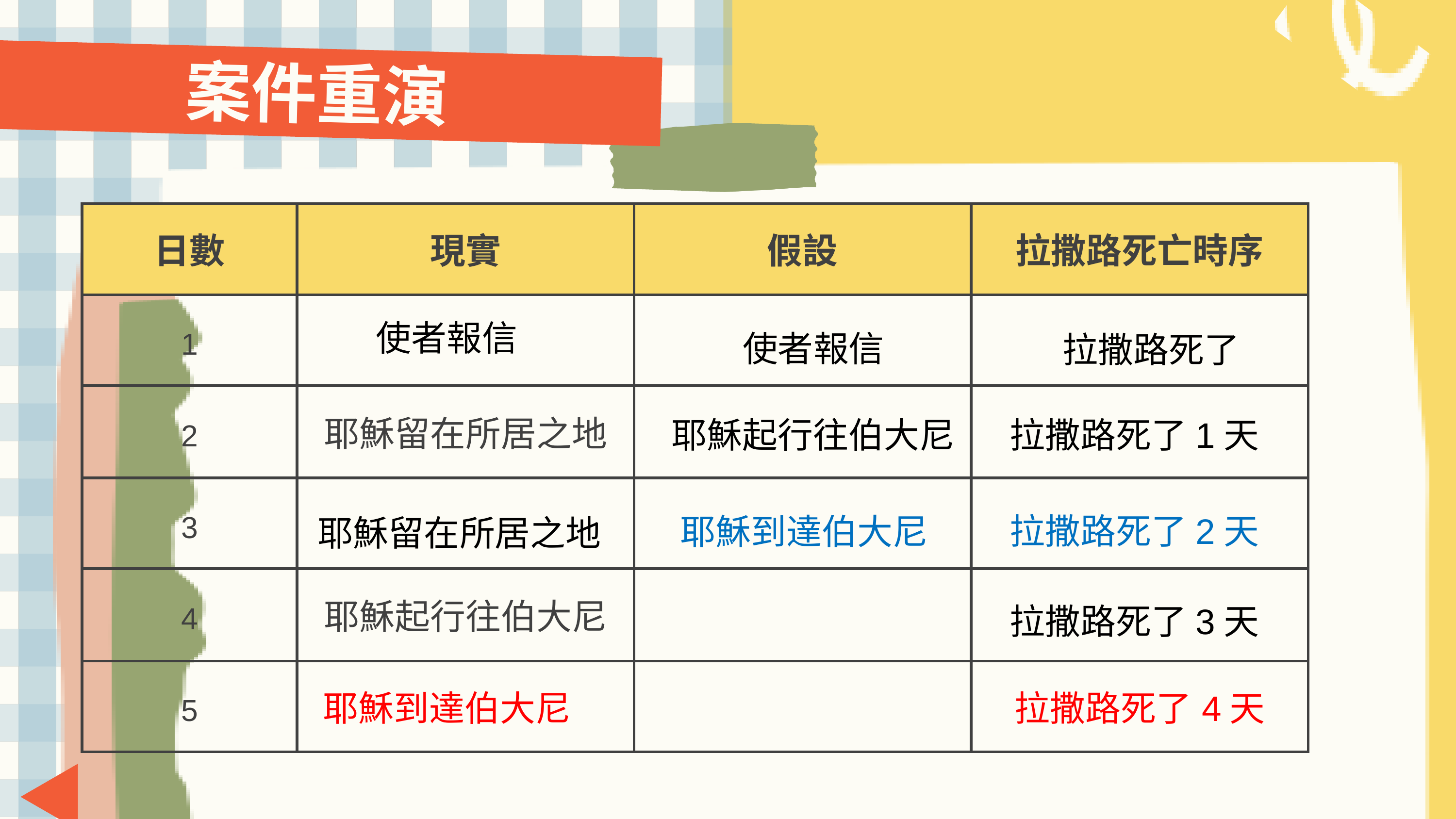

案件重演

| 日數 | 現實 | 假設 | 拉撒路死亡時序 |
| --- | --- | --- | --- |
| 1 |  |  |  |
| 2 | 耶穌留在所居之地 |  |  |
| 3 |  |  |  |
| 4 | 耶穌起行往伯大尼 |  |  |
| 5 |  |  | 拉撒路死了4天 |
使者報信
拉撒路死了
使者報信
耶穌起行往伯大尼
拉撒路死了1天
拉撒路死了2天
耶穌到達伯大尼
耶穌留在所居之地
拉撒路死了3天
耶穌到達伯大尼